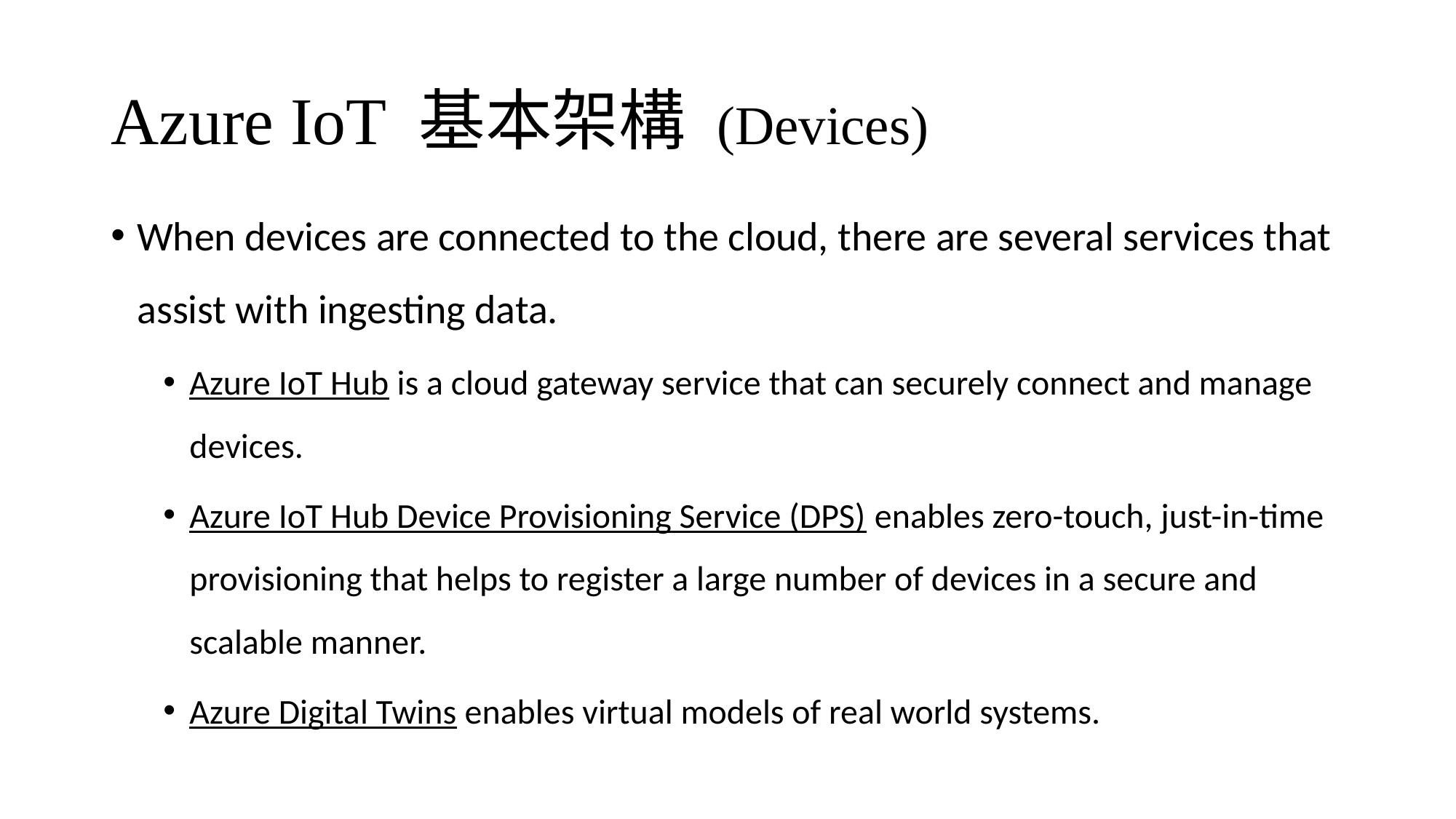

# Azure IoT 基本架構 (Devices)
When devices are connected to the cloud, there are several services that assist with ingesting data.
Azure IoT Hub is a cloud gateway service that can securely connect and manage devices.
Azure IoT Hub Device Provisioning Service (DPS) enables zero-touch, just-in-time provisioning that helps to register a large number of devices in a secure and scalable manner.
Azure Digital Twins enables virtual models of real world systems.